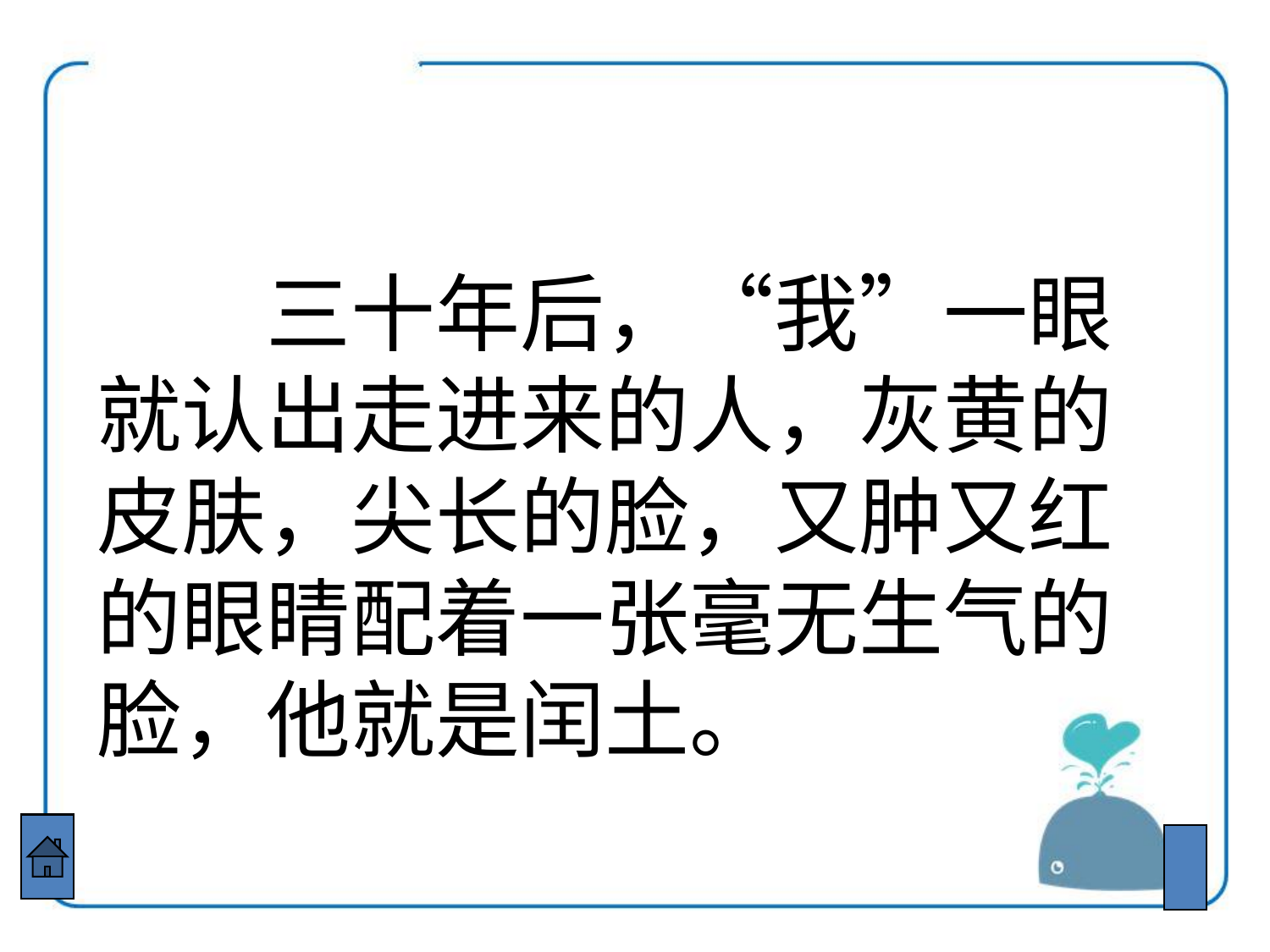

三十年后，“我”一眼就认出走进来的人，灰黄的皮肤，尖长的脸，又肿又红的眼睛配着一张毫无生气的脸，他就是闰土。